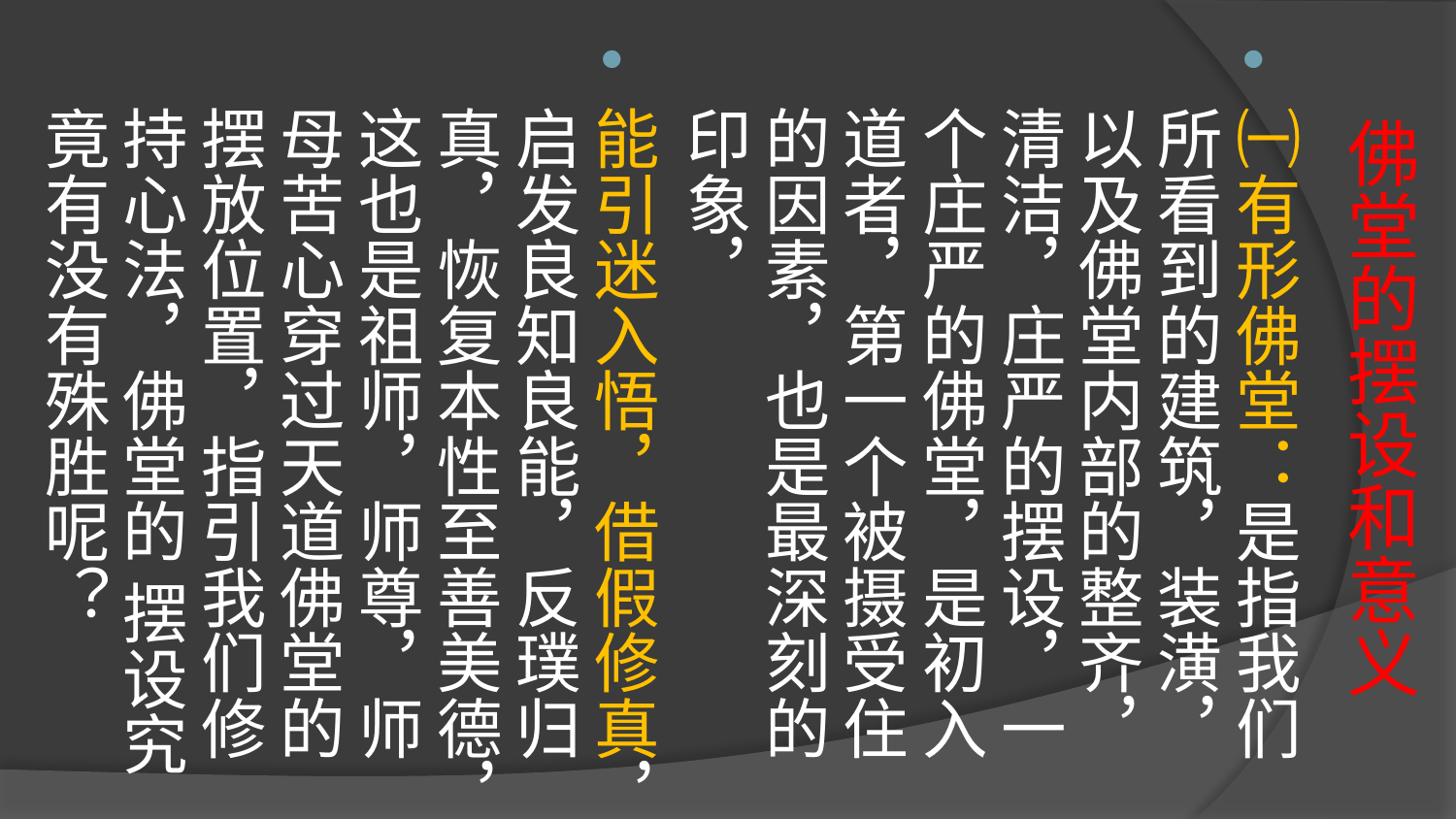

# 佛堂的摆设和意义
㈠有形佛堂：是指我们所看到的建筑，装潢，以及佛堂内部的整齐，清洁，庄严的摆设，一个庄严的佛堂，是初入道者，第一个被摄受住的因素，也是最深刻的印象，
能引迷入悟，借假修真，启发良知良能，反璞归真，恢复本性至善美德，这也是祖师，师尊，师母苦心穿过天道佛堂的摆放位置，指引我们修持心法，佛堂的 摆设究竟有没有殊胜呢？